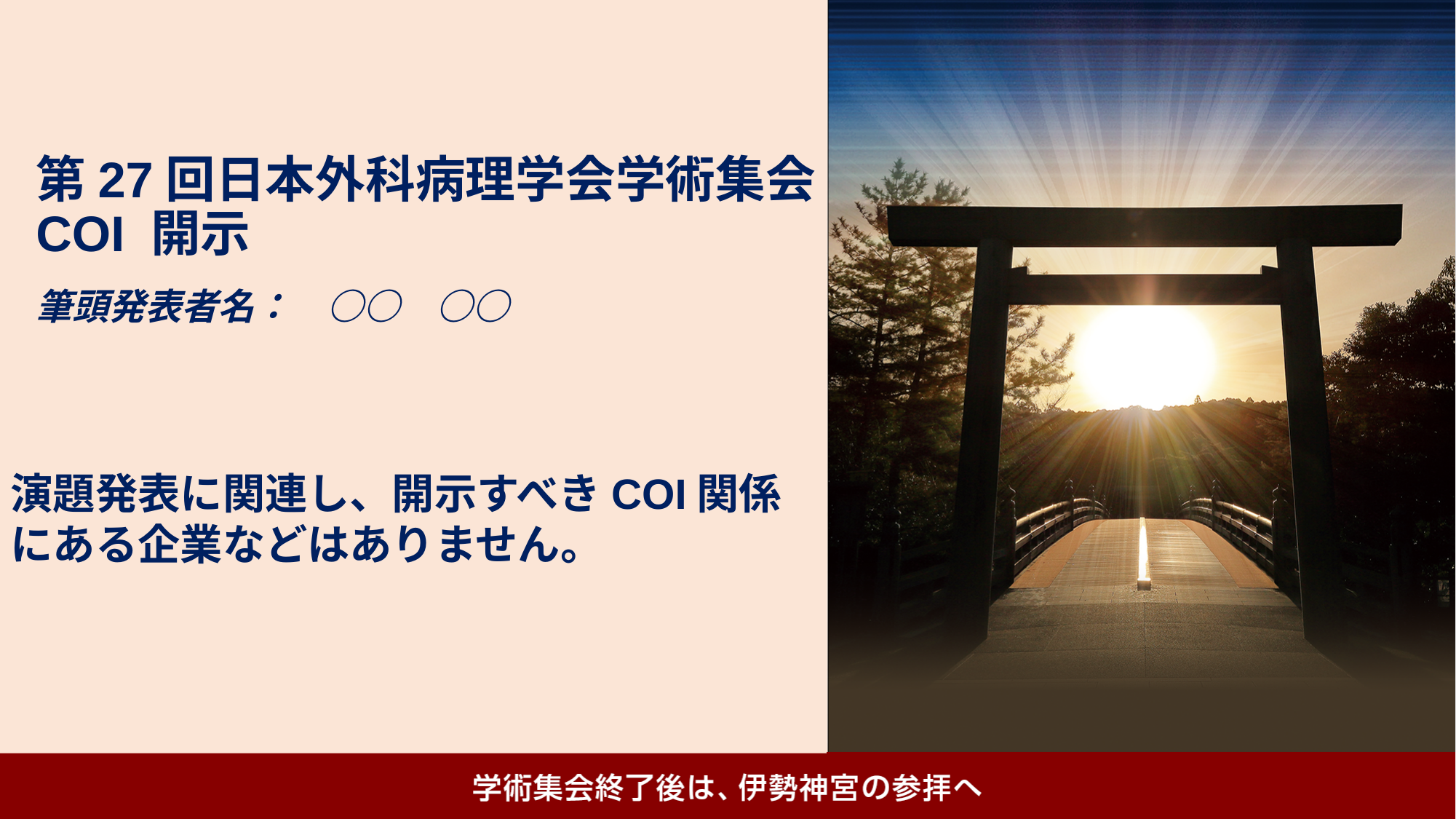

第27回日本外科病理学会学術集会
COI 開示
　
筆頭発表者名：　○○　○○

演題発表に関連し、開示すべきCOI関係
にある企業などはありません。